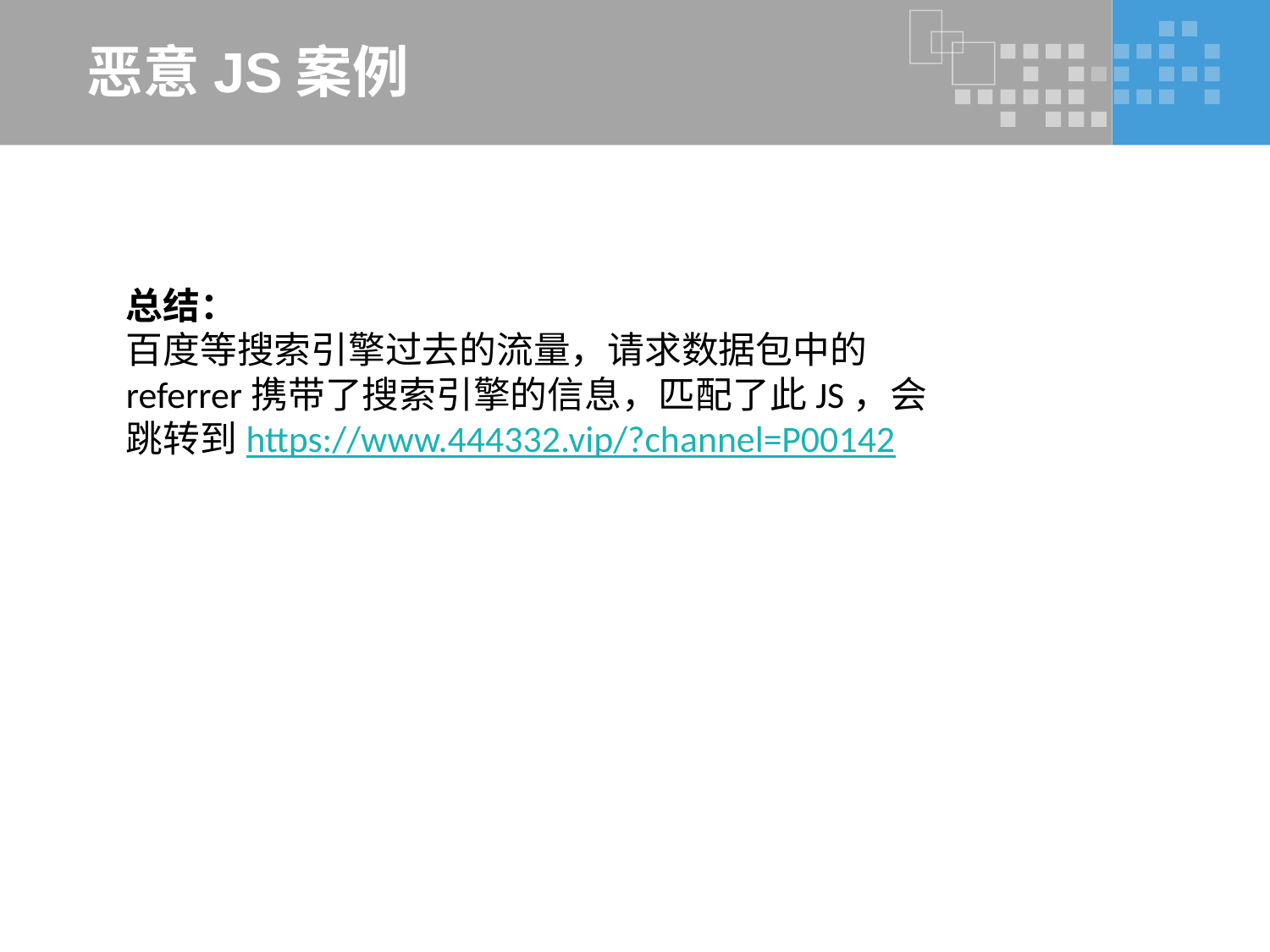

# 恶意JS案例
总结：
百度等搜索引擎过去的流量，请求数据包中的referrer携带了搜索引擎的信息，匹配了此JS，会跳转到https://www.444332.vip/?channel=P00142